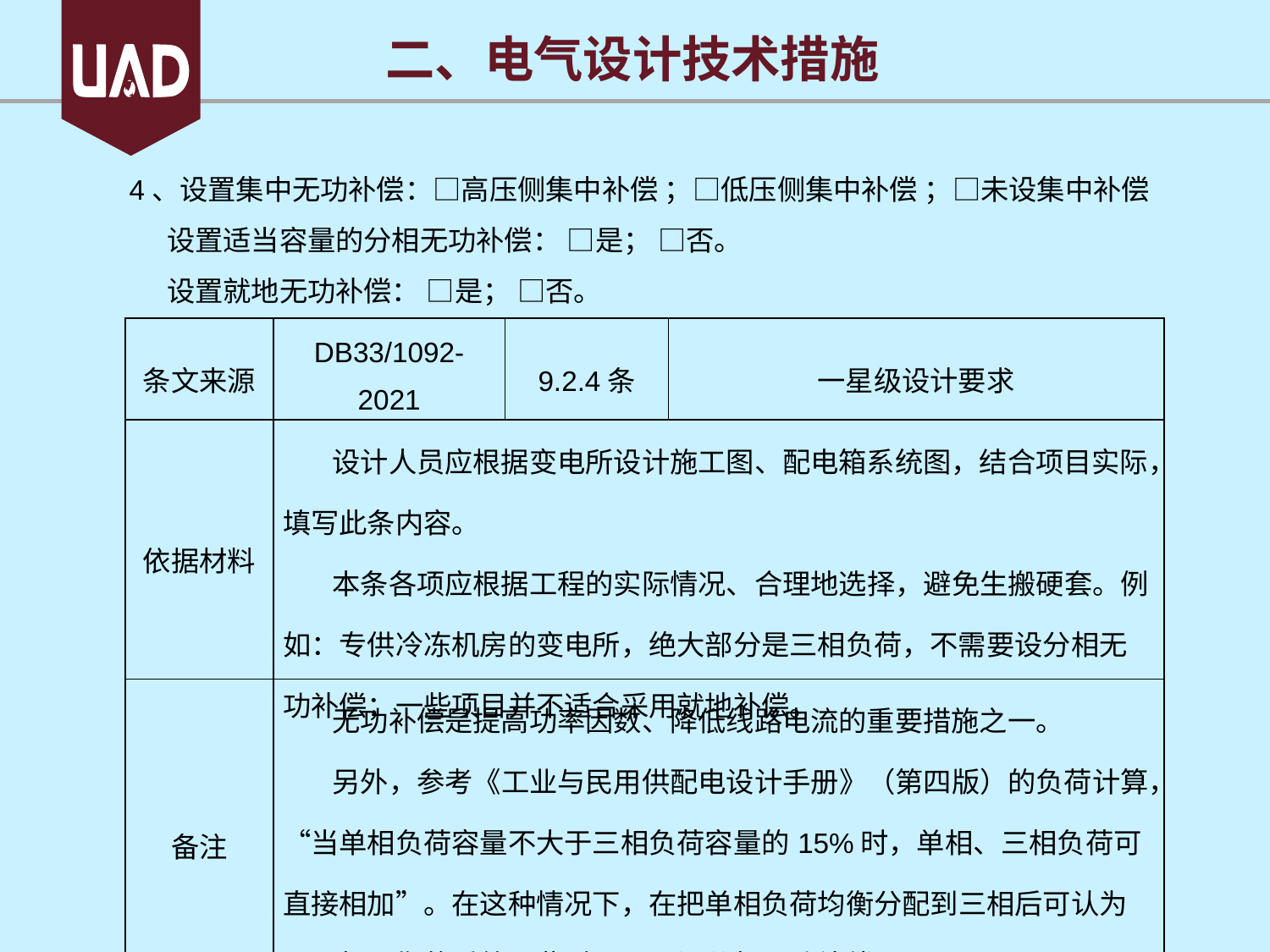

二、电气设计技术措施
4、设置集中无功补偿：□高压侧集中补偿 ；□低压侧集中补偿 ；□未设集中补偿
设置适当容量的分相无功补偿： □是； □否。
设置就地无功补偿： □是； □否。
| 条文来源 | DB33/1092-2021 | 9.2.4条 | 一星级设计要求 |
| --- | --- | --- | --- |
| 依据材料 | 设计人员应根据变电所设计施工图、配电箱系统图，结合项目实际，填写此条内容。 本条各项应根据工程的实际情况、合理地选择，避免生搬硬套。例如：专供冷冻机房的变电所，绝大部分是三相负荷，不需要设分相无功补偿；一些项目并不适合采用就地补偿。 |  |  |
| 备注 | 无功补偿是提高功率因数、降低线路电流的重要措施之一。 另外，参考《工业与民用供配电设计手册》（第四版）的负荷计算，“当单相负荷容量不大于三相负荷容量的15%时，单相、三相负荷可直接相加”。在这种情况下，在把单相负荷均衡分配到三相后可认为是三相平衡的系统，此时不需要设分相无功补偿。 本条为一星级设计要求。 |  |  |